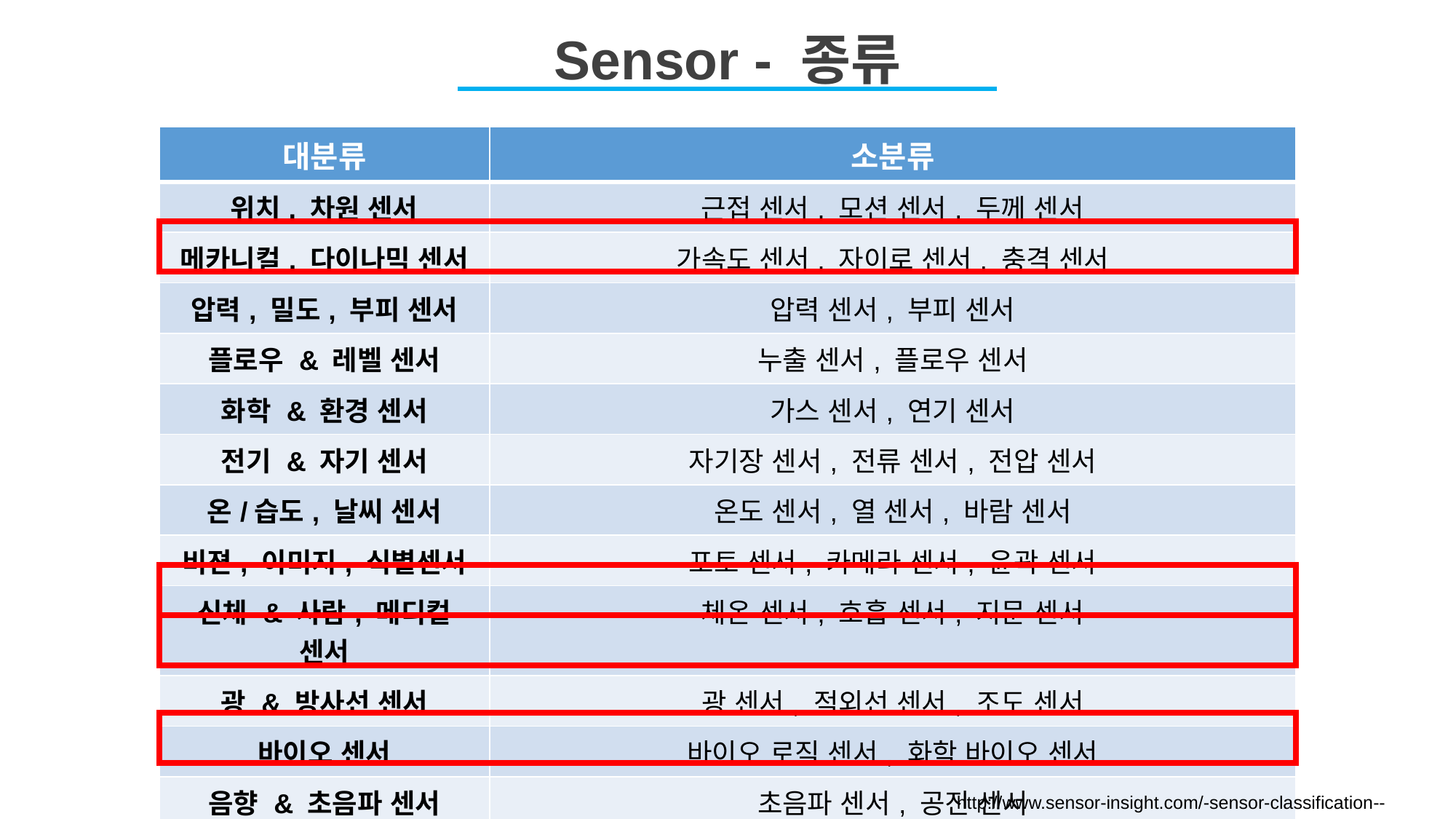

Sensor - 종류
| 대분류 | 소분류 |
| --- | --- |
| 위치, 차원 센서 | 근접 센서, 모션 센서, 두께 센서 |
| 메카니컬, 다이나믹 센서 | 가속도 센서, 자이로 센서, 충격 센서 |
| 압력, 밀도, 부피 센서 | 압력 센서, 부피 센서 |
| 플로우 & 레벨 센서 | 누출 센서, 플로우 센서 |
| 화학 & 환경 센서 | 가스 센서, 연기 센서 |
| 전기 & 자기 센서 | 자기장 센서, 전류 센서, 전압 센서 |
| 온/습도, 날씨 센서 | 온도 센서, 열 센서, 바람 센서 |
| 비젼, 이미지, 식별센서 | 포토 센서, 카메라 센서, 윤곽 센서 |
| 신체 & 사람, 메디컬 센서 | 체온 센서, 호흡 센서, 지문 센서 |
| 광 & 방사선 센서 | 광 센서, 적외선 센서, 조도 센서 |
| 바이오 센서 | 바이오 로직 센서, 화학 바이오 센서 |
| 음향 & 초음파 센서 | 초음파 센서, 공진 센서 |

http://www.sensor-insight.com/-sensor-classification--